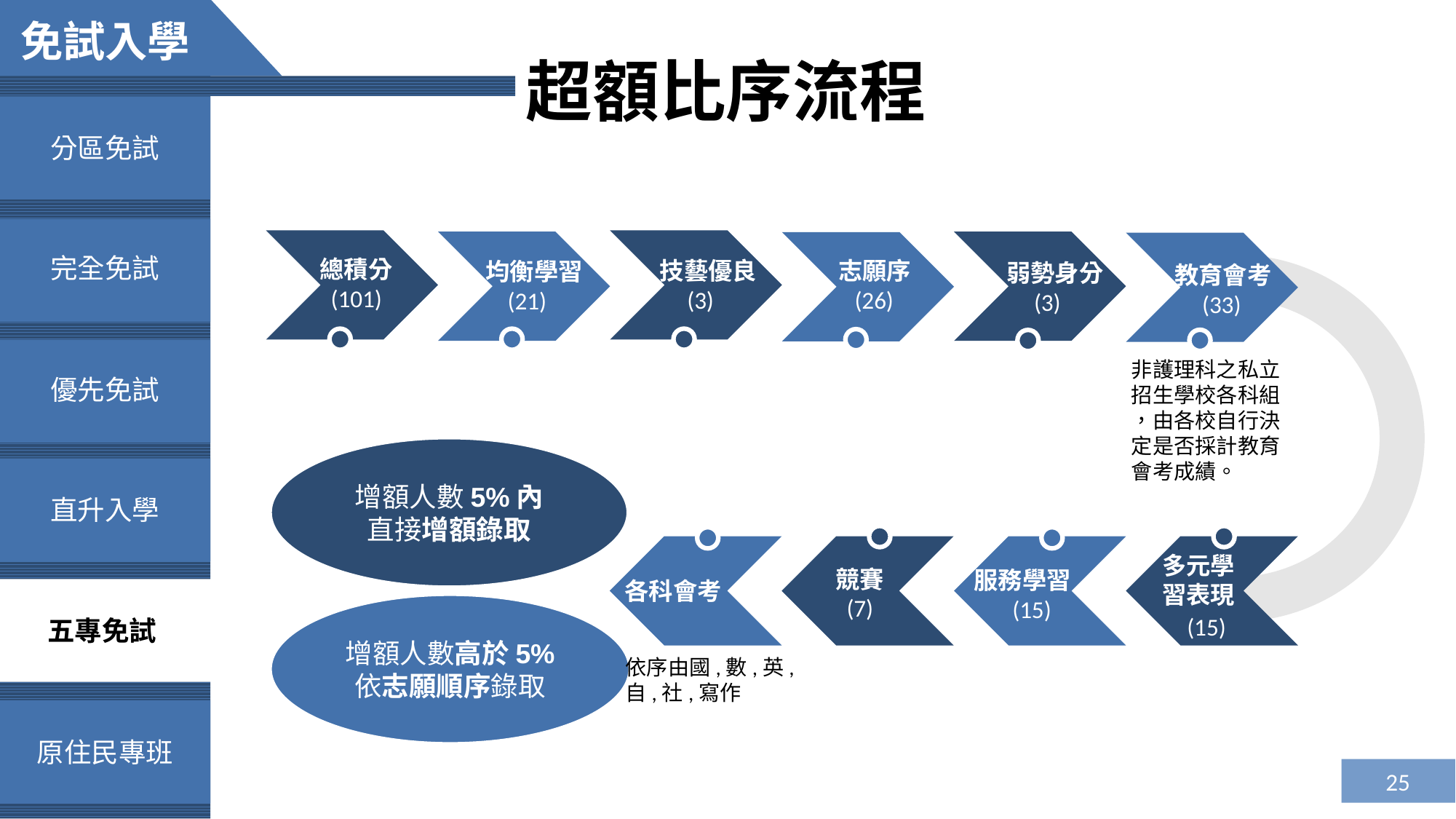

免試入學

超額比序流程

分區免試

完全免試

總積分
  (101)
技藝優良
     (3)
志願序
   (26)
均衡學習
    (21)
弱勢身分
     (3)
教育會考
     (33)

非護理科之私立
招生學校各科組
，由各校自行決
定是否採計教育
會考成績。
優先免試

增額人數5%內
直接增額錄取

直升入學

多元學
習表現
    (15)
競賽
  (7)
服務學習
       (15)
各科會考

增額人數高於5%
依志願順序錄取

五專免試
依序由國,數,英,
自,社,寫作

原住民專班

25